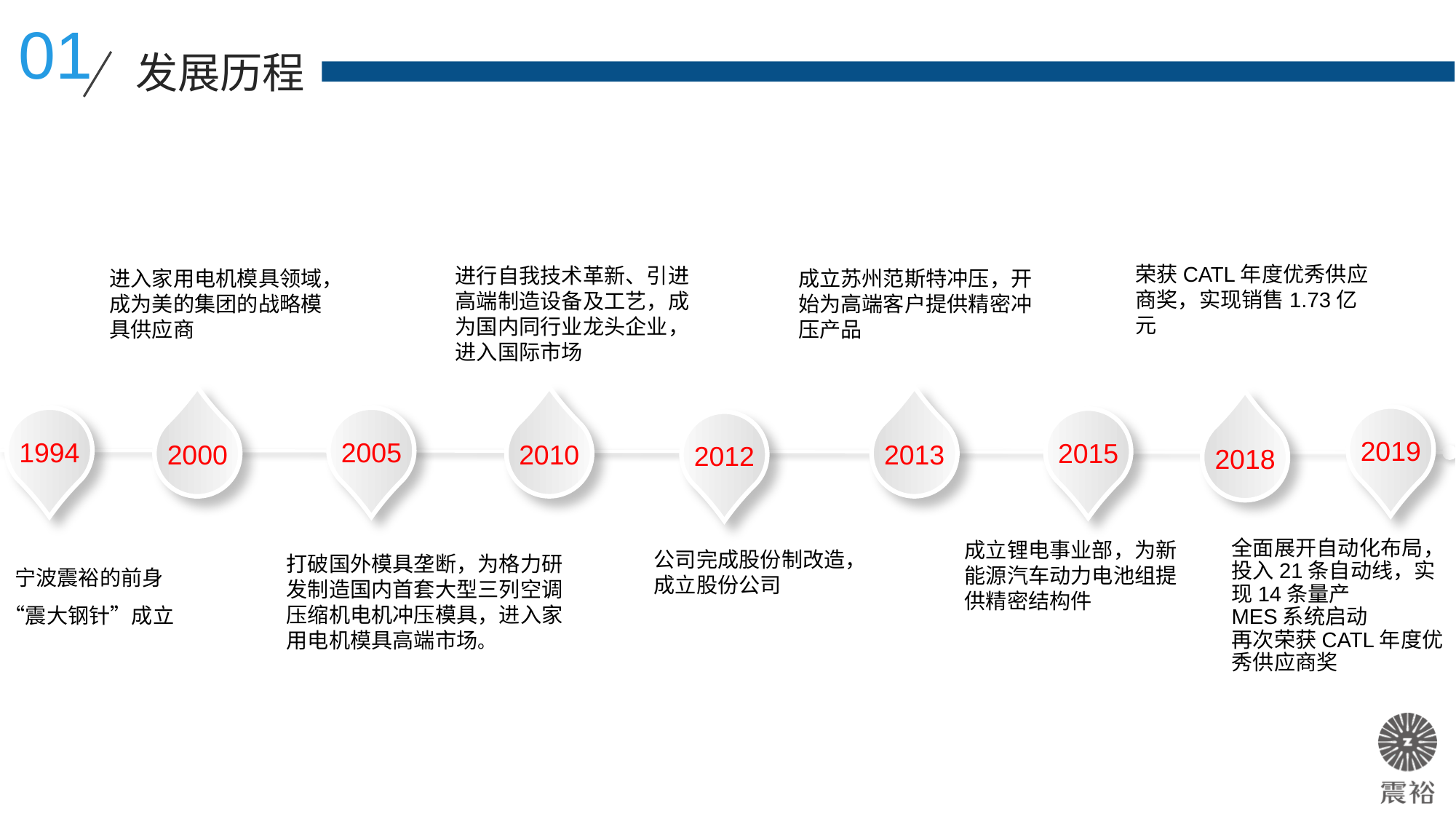

01
发展历程

荣获CATL年度优秀供应商奖，实现销售1.73亿元
进行自我技术革新、引进高端制造设备及工艺，成为国内同行业龙头企业，进入国际市场
进入家用电机模具领域，成为美的集团的战略模具供应商
成立苏州范斯特冲压，开始为高端客户提供精密冲压产品

2019

2005

1994

2015

2013

2010

2000

2012

2018
成立锂电事业部，为新能源汽车动力电池组提供精密结构件
全面展开自动化布局，投入21条自动线，实现14条量产
MES系统启动
再次荣获CATL年度优秀供应商奖
公司完成股份制改造，成立股份公司
打破国外模具垄断，为格力研发制造国内首套大型三列空调压缩机电机冲压模具，进入家用电机模具高端市场。
宁波震裕的前身“震大钢针”成立